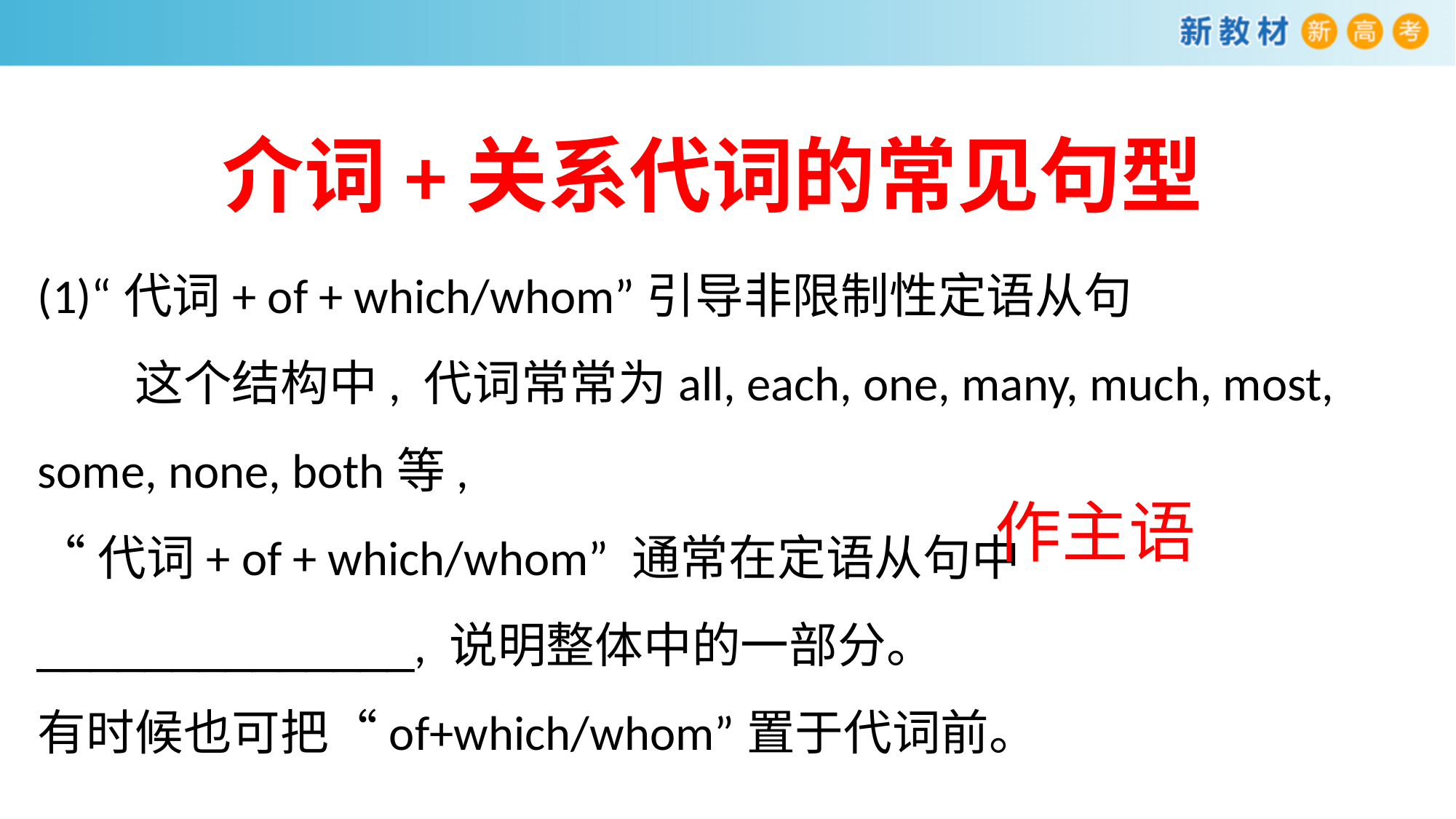

介词+关系代词的常见句型
(1)“代词+ of + which/whom”引导非限制性定语从句
　　这个结构中, 代词常常为all, each, one, many, much, most, some, none, both等,
“代词+ of + which/whom” 通常在定语从句中______________, 说明整体中的一部分。
有时候也可把“of+which/whom”置于代词前。
作主语